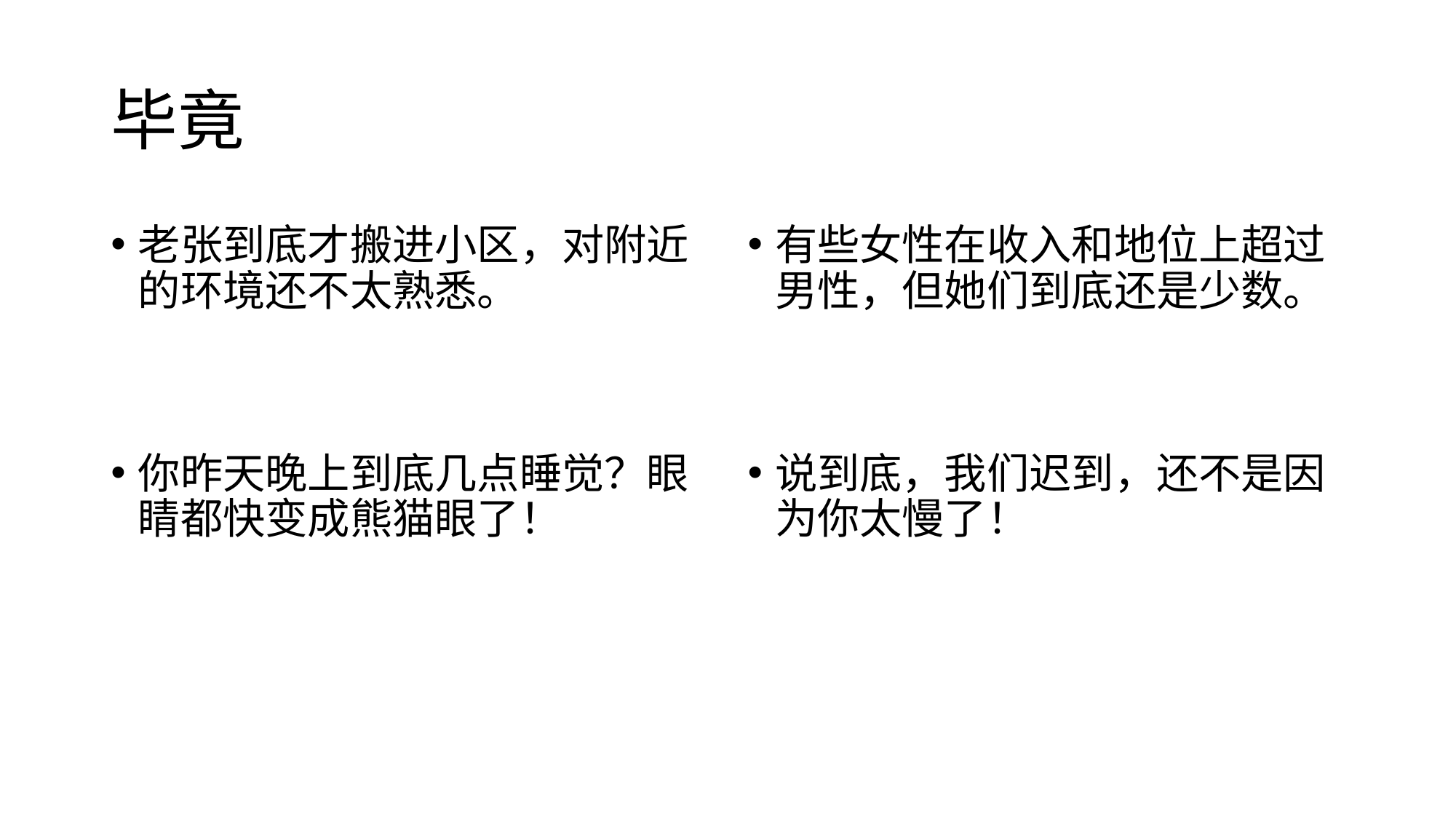

# 毕竟
老张到底才搬进小区，对附近的环境还不太熟悉。

你昨天晚上到底几点睡觉？眼睛都快变成熊猫眼了！

有些女性在收入和地位上超过男性，但她们到底还是少数。

说到底，我们迟到，还不是因为你太慢了！